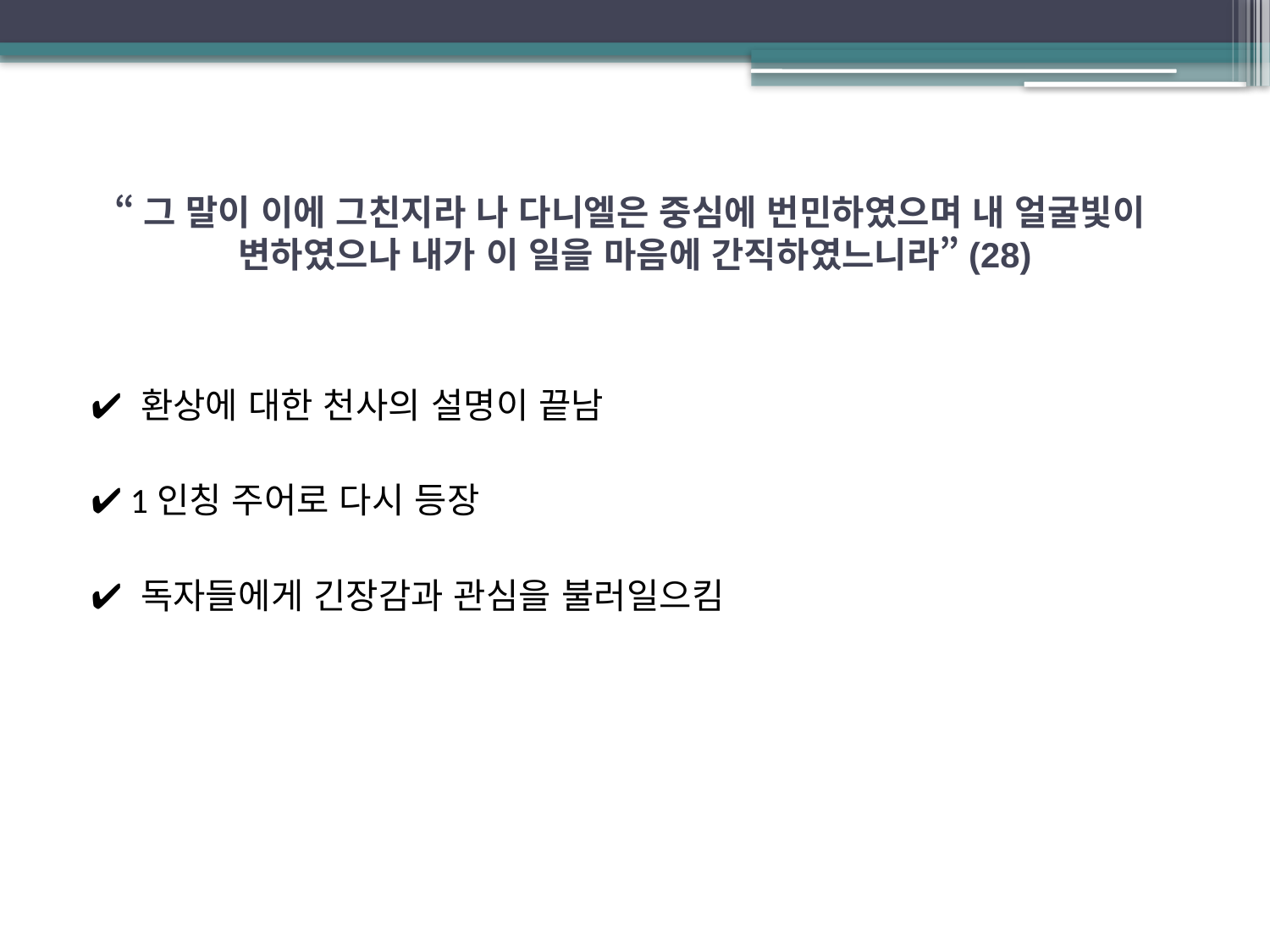

# “그 말이 이에 그친지라 나 다니엘은 중심에 번민하였으며 내 얼굴빛이 변하였으나 내가 이 일을 마음에 간직하였느니라”(28)

✔ 환상에 대한 천사의 설명이 끝남

✔ 1인칭 주어로 다시 등장

✔ 독자들에게 긴장감과 관심을 불러일으킴